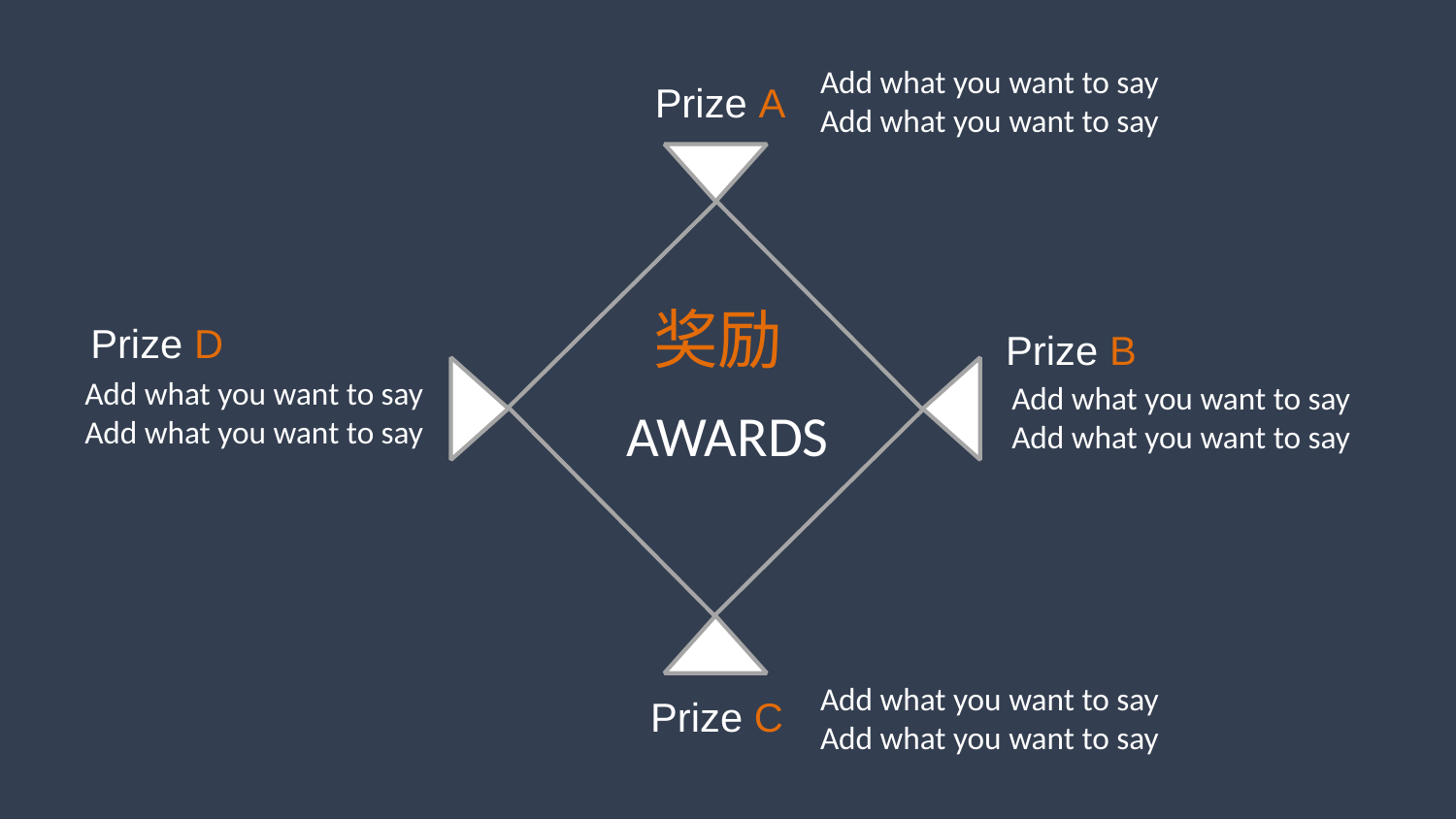

Add what you want to say
Add what you want to say
Prize A

奖励
Prize D
Prize B
Add what you want to say
Add what you want to say
Add what you want to say
Add what you want to say
AWARDS
Add what you want to say
Add what you want to say
Prize C